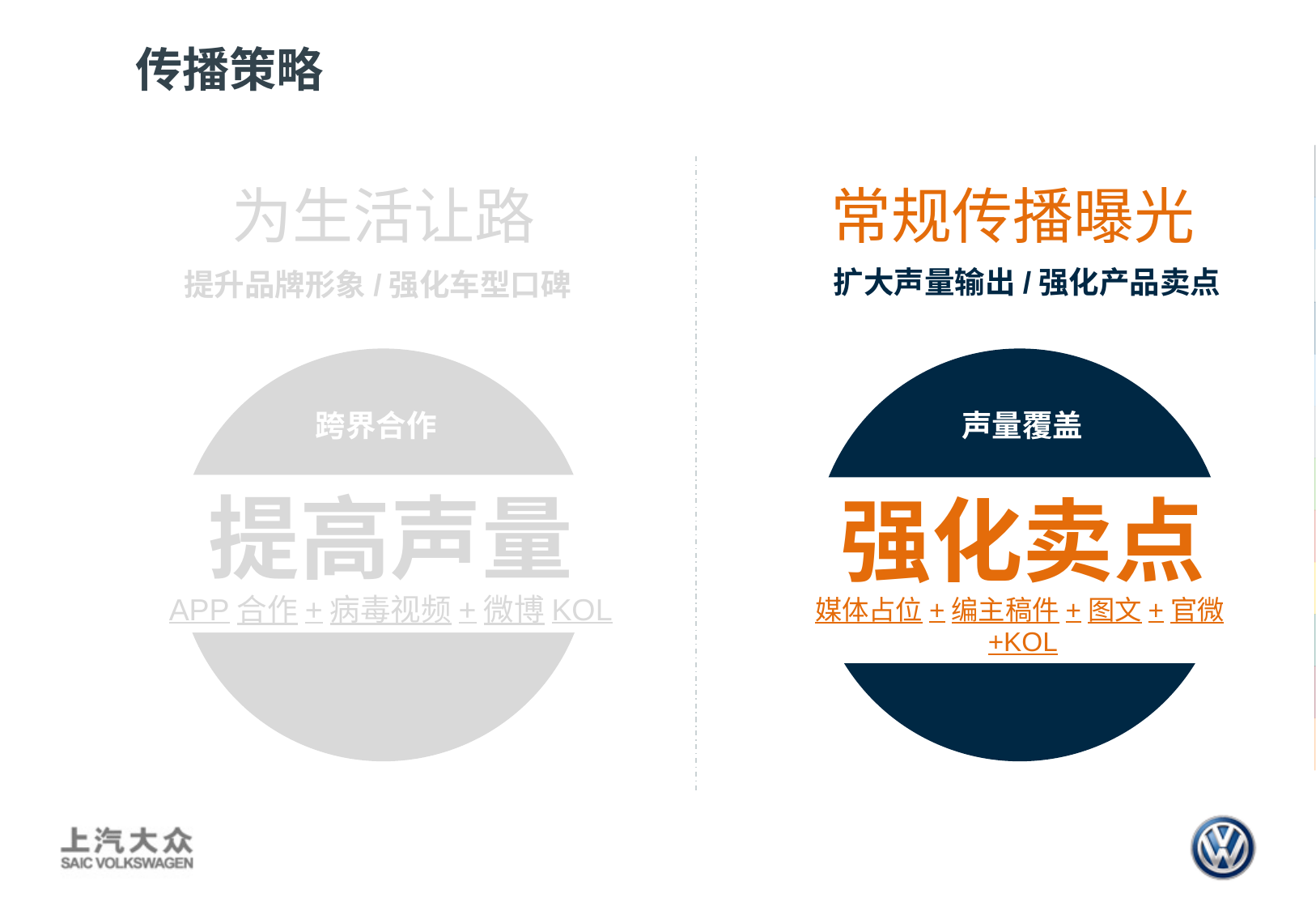

# 传播策略
常规传播曝光
为生活让路
扩大声量输出/强化产品卖点
提升品牌形象/强化车型口碑

跨界合作
声量覆盖
提高声量
APP合作+病毒视频+微博KOL
强化卖点
媒体占位+编主稿件+图文+官微+KOL